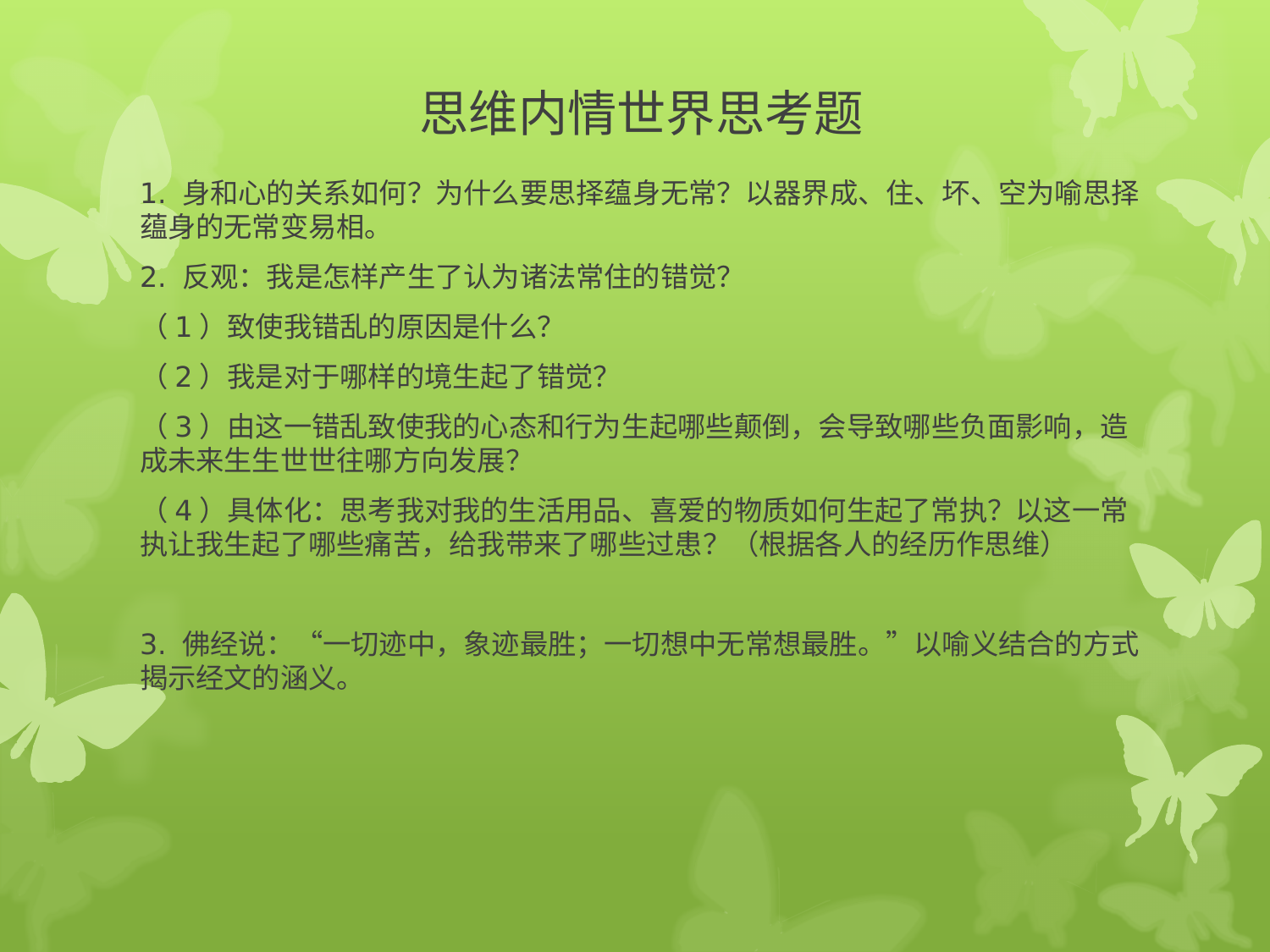

# 思维内情世界思考题
1. 身和心的关系如何？为什么要思择蕴身无常？以器界成、住、坏、空为喻思择蕴身的无常变易相。
2. 反观：我是怎样产生了认为诸法常住的错觉？
（1）致使我错乱的原因是什么？
（2）我是对于哪样的境生起了错觉？
（3）由这一错乱致使我的心态和行为生起哪些颠倒，会导致哪些负面影响，造成未来生生世世往哪方向发展？
（4）具体化：思考我对我的生活用品、喜爱的物质如何生起了常执？以这一常执让我生起了哪些痛苦，给我带来了哪些过患？（根据各人的经历作思维）

3. 佛经说：“一切迹中，象迹最胜；一切想中无常想最胜。”以喻义结合的方式揭示经文的涵义。